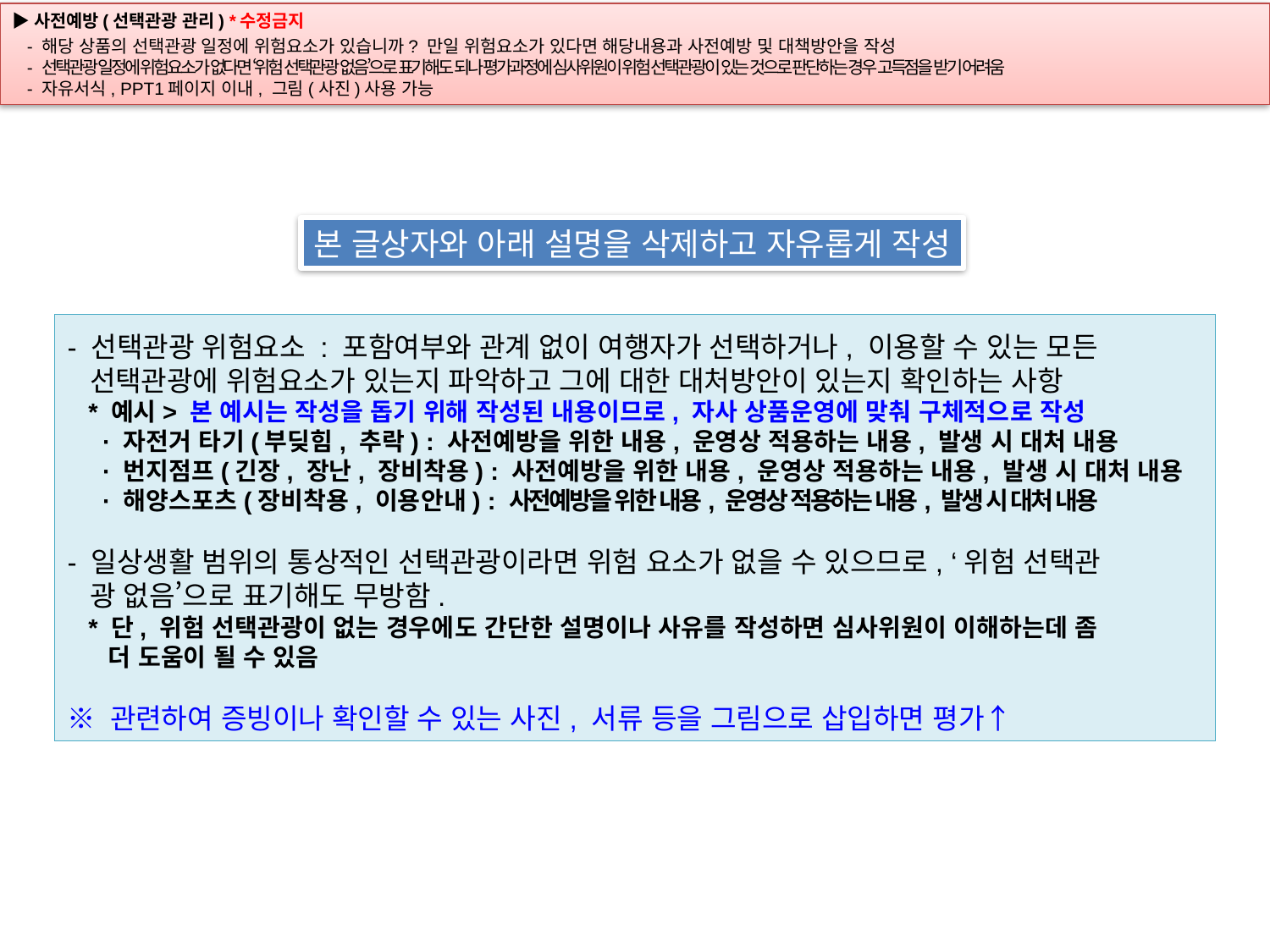

본 글상자와 아래 설명을 삭제하고 자유롭게 작성

- 선택관광 위험요소 : 포함여부와 관계 없이 여행자가 선택하거나, 이용할 수 있는 모든
  선택관광에 위험요소가 있는지 파악하고 그에 대한 대처방안이 있는지 확인하는 사항
   * 예시> 본 예시는 작성을 돕기 위해 작성된 내용이므로, 자사 상품운영에 맞춰 구체적으로 작성
     · 자전거 타기(부딪힘, 추락) : 사전예방을 위한 내용, 운영상 적용하는 내용, 발생 시 대처 내용
     · 번지점프(긴장, 장난, 장비착용) : 사전예방을 위한 내용, 운영상 적용하는 내용, 발생 시 대처 내용
     · 해양스포츠(장비착용, 이용안내) : 사전예방을 위한 내용, 운영상 적용하는 내용, 발생 시 대처 내용

- 일상생활 범위의 통상적인 선택관광이라면 위험 요소가 없을 수 있으므로, ‘위험 선택관
  광 없음’으로 표기해도 무방함.
   * 단, 위험 선택관광이 없는 경우에도 간단한 설명이나 사유를 작성하면 심사위원이 이해하는데 좀
     더 도움이 될 수 있음

※ 관련하여 증빙이나 확인할 수 있는 사진, 서류 등을 그림으로 삽입하면 평가↑